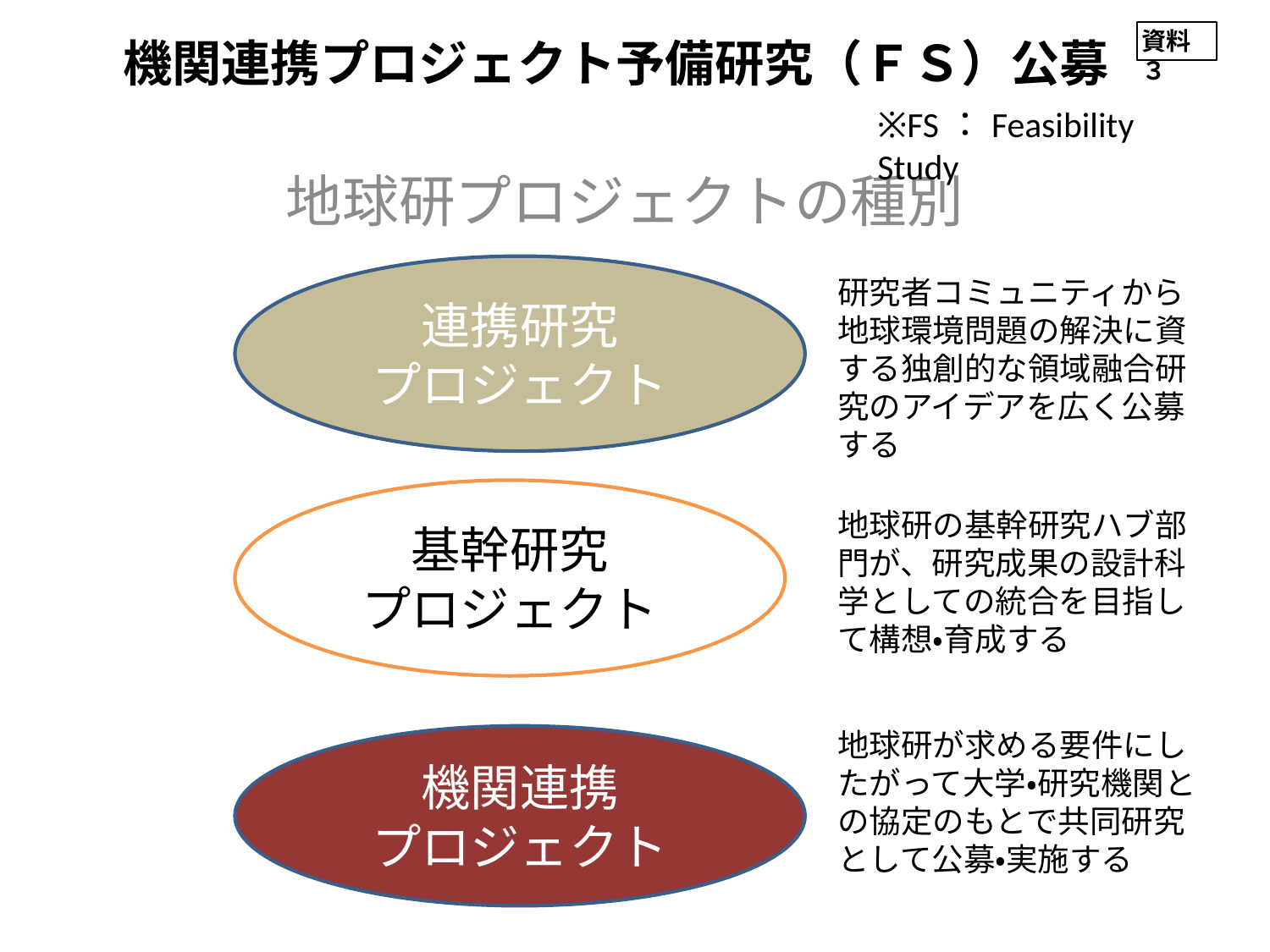

資料３

機関連携プロジェクト予備研究（ＦＳ）公募
※FS：Feasibility Study
地球研プロジェクトの種別
連携研究
プロジェクト
研究者コミュニティから地球環境問題の解決に資する独創的な領域融合研究のアイデアを広く公募する
基幹研究
プロジェクト
地球研の基幹研究ハブ部門が、研究成果の設計科学としての統合を目指して構想・育成する
地球研が求める要件にしたがって大学・研究機関との協定のもとで共同研究として公募・実施する
機関連携
プロジェクト